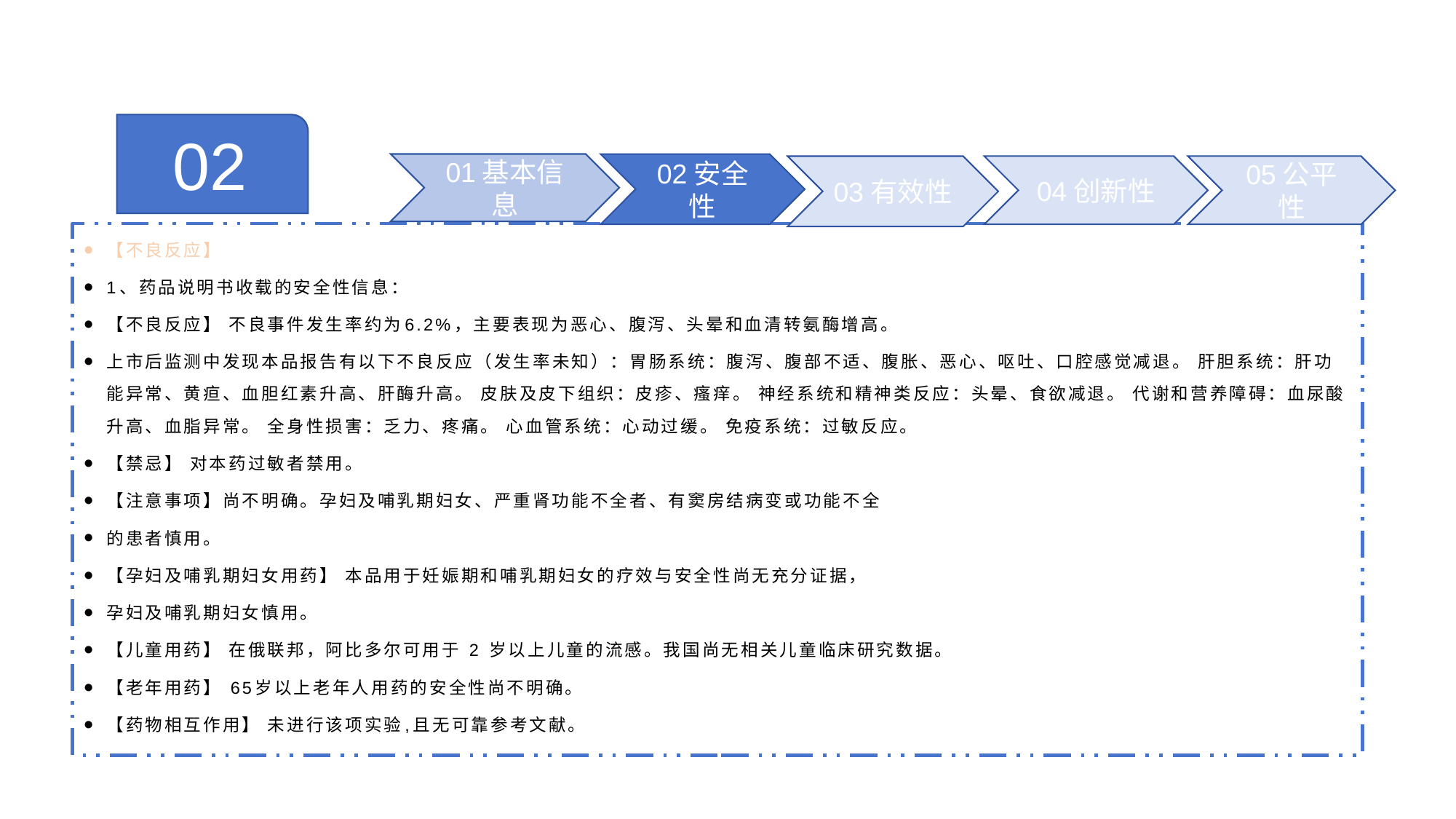

02
01基本信息
02安全性
03有效性
04创新性
05公平性
【不良反应】
1、药品说明书收载的安全性信息：
【不良反应】 不良事件发生率约为6.2%，主要表现为恶心、腹泻、头晕和血清转氨酶增高。
上市后监测中发现本品报告有以下不良反应（发生率未知）：胃肠系统：腹泻、腹部不适、腹胀、恶心、呕吐、口腔感觉减退。 肝胆系统：肝功能异常、黄疸、血胆红素升高、肝酶升高。 皮肤及皮下组织：皮疹、瘙痒。 神经系统和精神类反应：头晕、食欲减退。 代谢和营养障碍：血尿酸升高、血脂异常。 全身性损害：乏力、疼痛。 心血管系统：心动过缓。 免疫系统：过敏反应。
【禁忌】 对本药过敏者禁用。
【注意事项】尚不明确。孕妇及哺乳期妇女、严重肾功能不全者、有窦房结病变或功能不全
的患者慎用。
【孕妇及哺乳期妇女用药】 本品用于妊娠期和哺乳期妇女的疗效与安全性尚无充分证据，
孕妇及哺乳期妇女慎用。
【儿童用药】 在俄联邦，阿比多尔可用于 2 岁以上儿童的流感。我国尚无相关儿童临床研究数据。
【老年用药】 65岁以上老年人用药的安全性尚不明确。
【药物相互作用】 未进行该项实验,且无可靠参考文献。